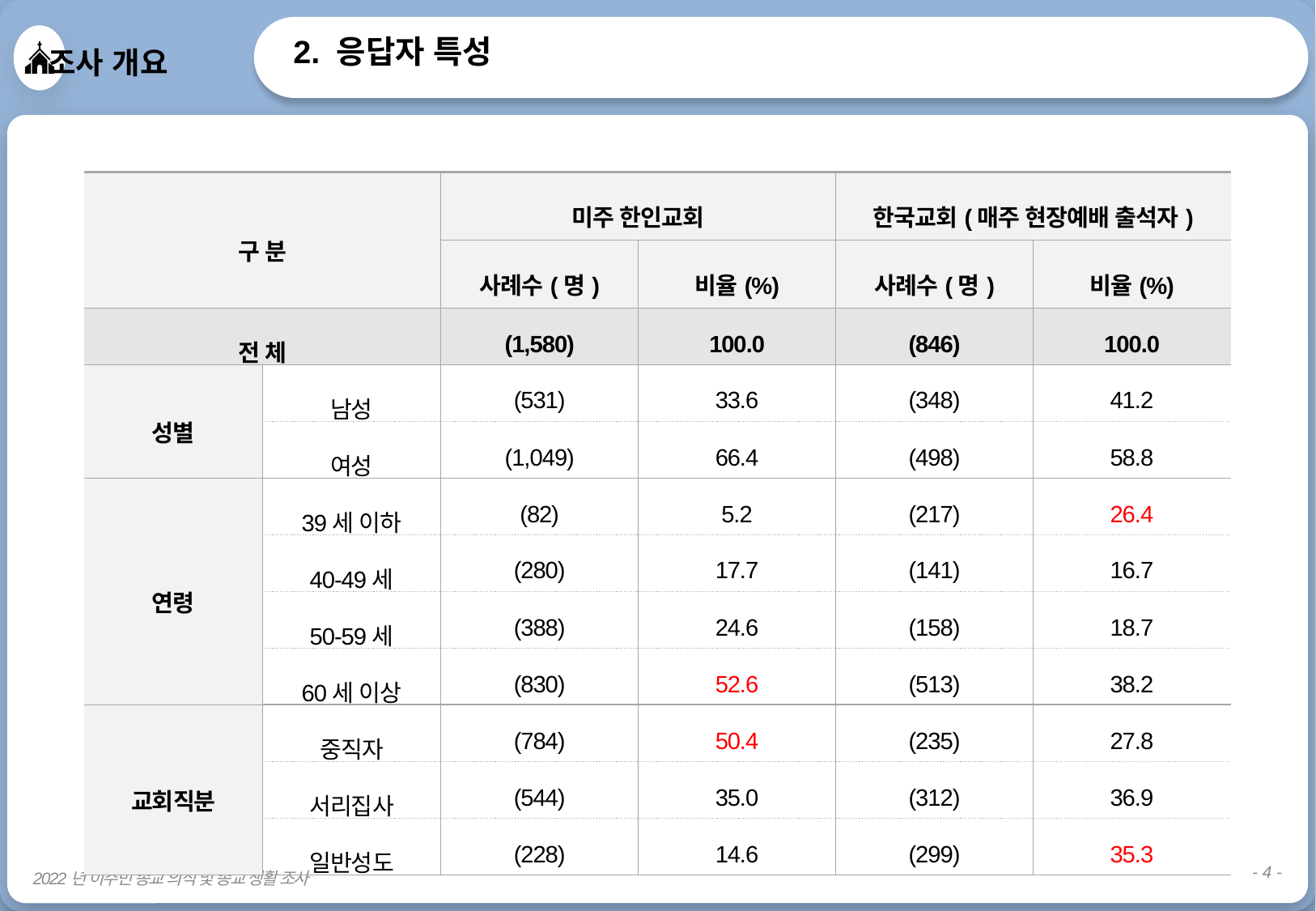

2. 응답자 특성
조사 개요
| 구 분 |  | 미주 한인교회 |  | 한국교회(매주 현장예배 출석자) |  |
| --- | --- | --- | --- | --- | --- |
|  |  | 사례수(명) | 비율(%) | 사례수(명) | 비율(%) |
| 전 체 |  | (1,580) | 100.0 | (846) | 100.0 |
| 성별 | 남성 | (531) | 33.6 | (348) | 41.2 |
|  | 여성 | (1,049) | 66.4 | (498) | 58.8 |
| 연령 | 39세 이하 | (82) | 5.2 | (217) | 26.4 |
|  | 40-49세 | (280) | 17.7 | (141) | 16.7 |
|  | 50-59세 | (388) | 24.6 | (158) | 18.7 |
|  | 60세 이상 | (830) | 52.6 | (513) | 38.2 |
| 교회직분 | 중직자 | (784) | 50.4 | (235) | 27.8 |
|  | 서리집사 | (544) | 35.0 | (312) | 36.9 |
|  | 일반성도 | (228) | 14.6 | (299) | 35.3 |